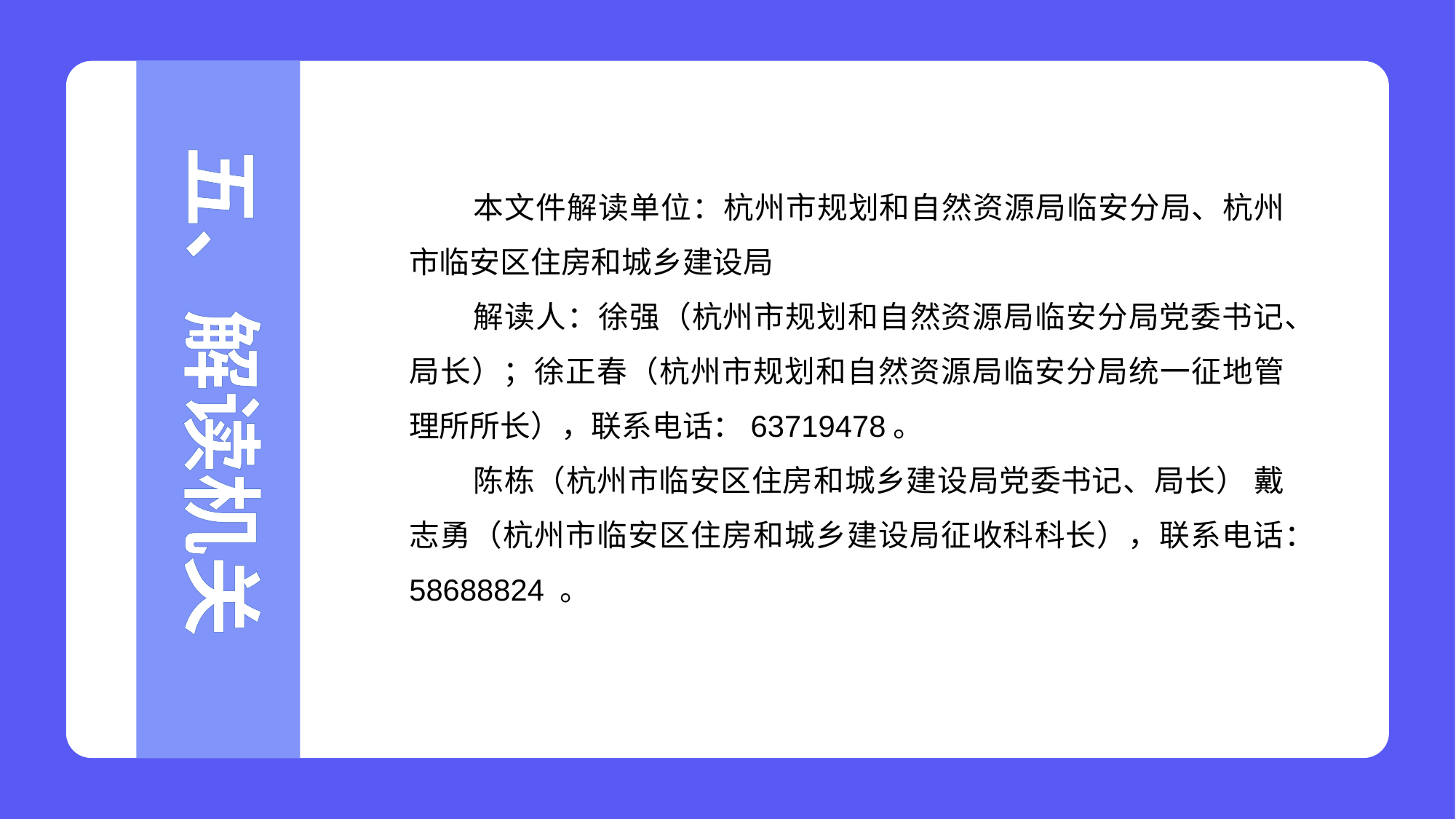

五、解读机关
本文件解读单位：杭州市规划和自然资源局临安分局、杭州市临安区住房和城乡建设局
解读人：徐强（杭州市规划和自然资源局临安分局党委书记、局长）；徐正春（杭州市规划和自然资源局临安分局统一征地管理所所长），联系电话：63719478。
陈栋（杭州市临安区住房和城乡建设局党委书记、局长） 戴志勇（杭州市临安区住房和城乡建设局征收科科长），联系电话：58688824 。